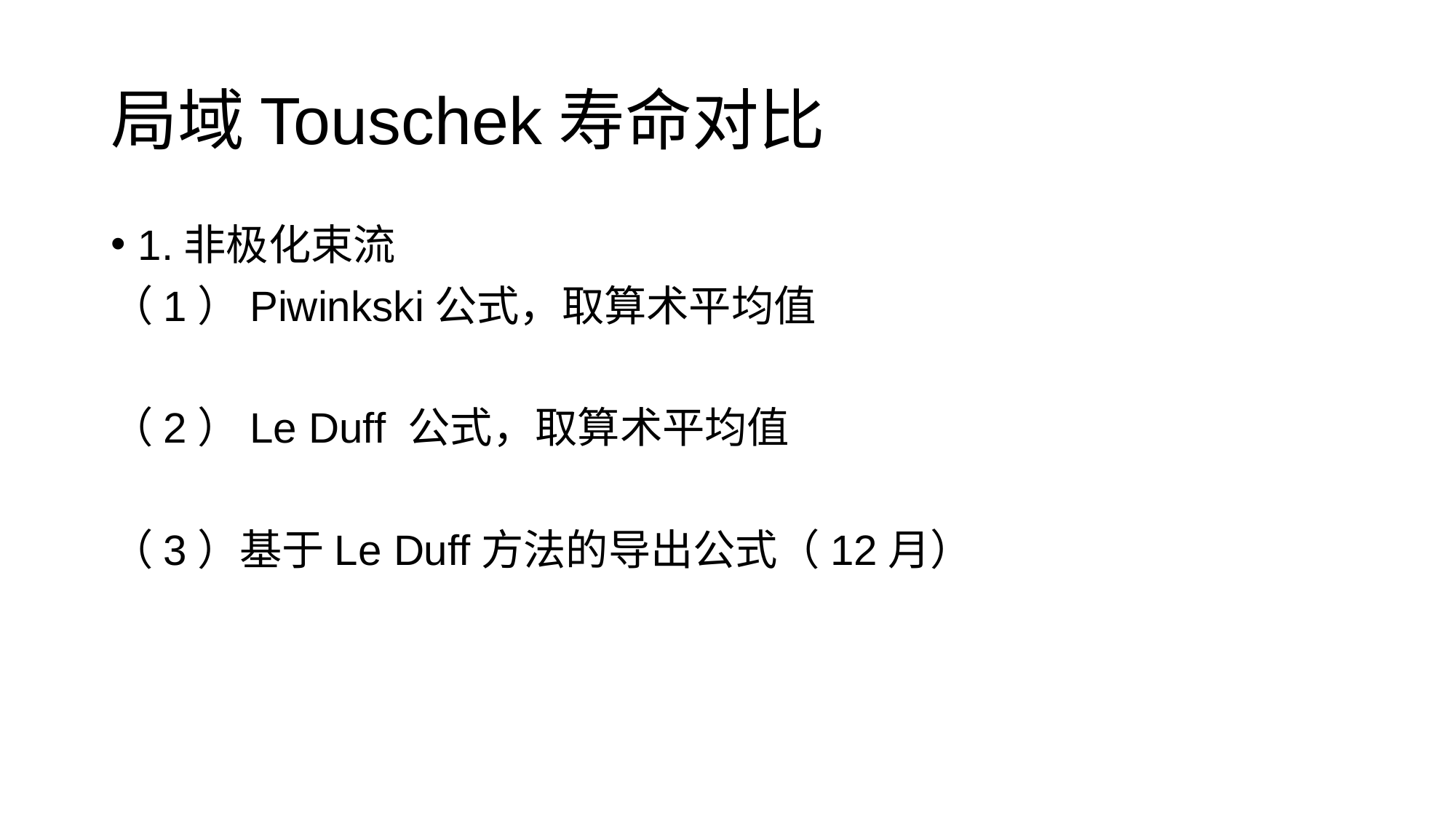

# 局域Touschek寿命对比
1.非极化束流
（1）Piwinkski公式，取算术平均值

（2）Le Duff 公式，取算术平均值

（3）基于Le Duff方法的导出公式（12月）